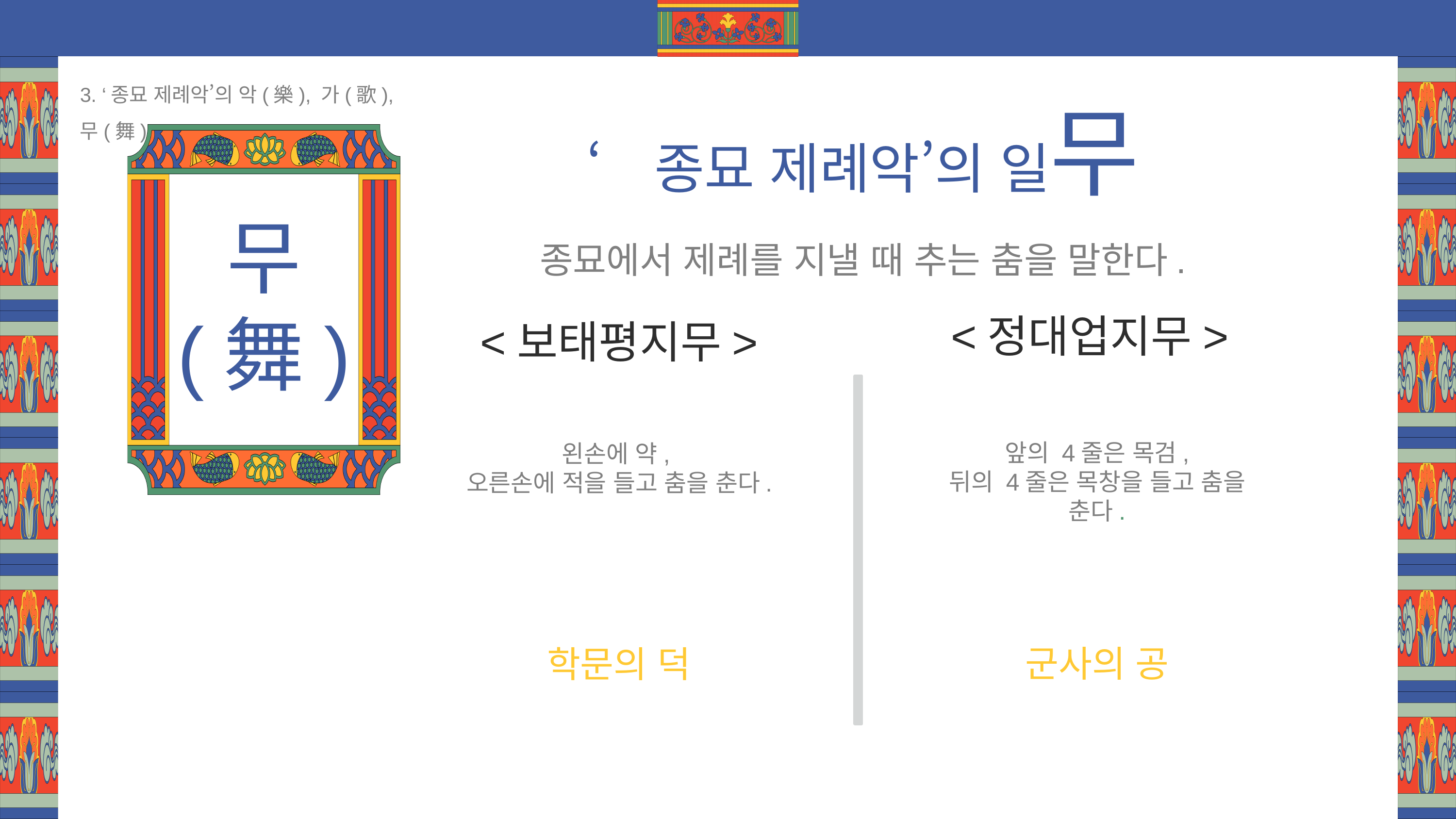

3. ‘종묘 제례악’의 악(樂), 가(歌), 무(舞)

무
(舞)

‘종묘 제례악’의 일무

종묘에서 제례를 지낼 때 추는 춤을 말한다.
<정대업지무>
<보태평지무>
앞의 4줄은 목검,
뒤의 4줄은 목창을 들고 춤을 춘다.
왼손에 약,
오른손에 적을 들고 춤을 춘다.

군사의 공
학문의 덕